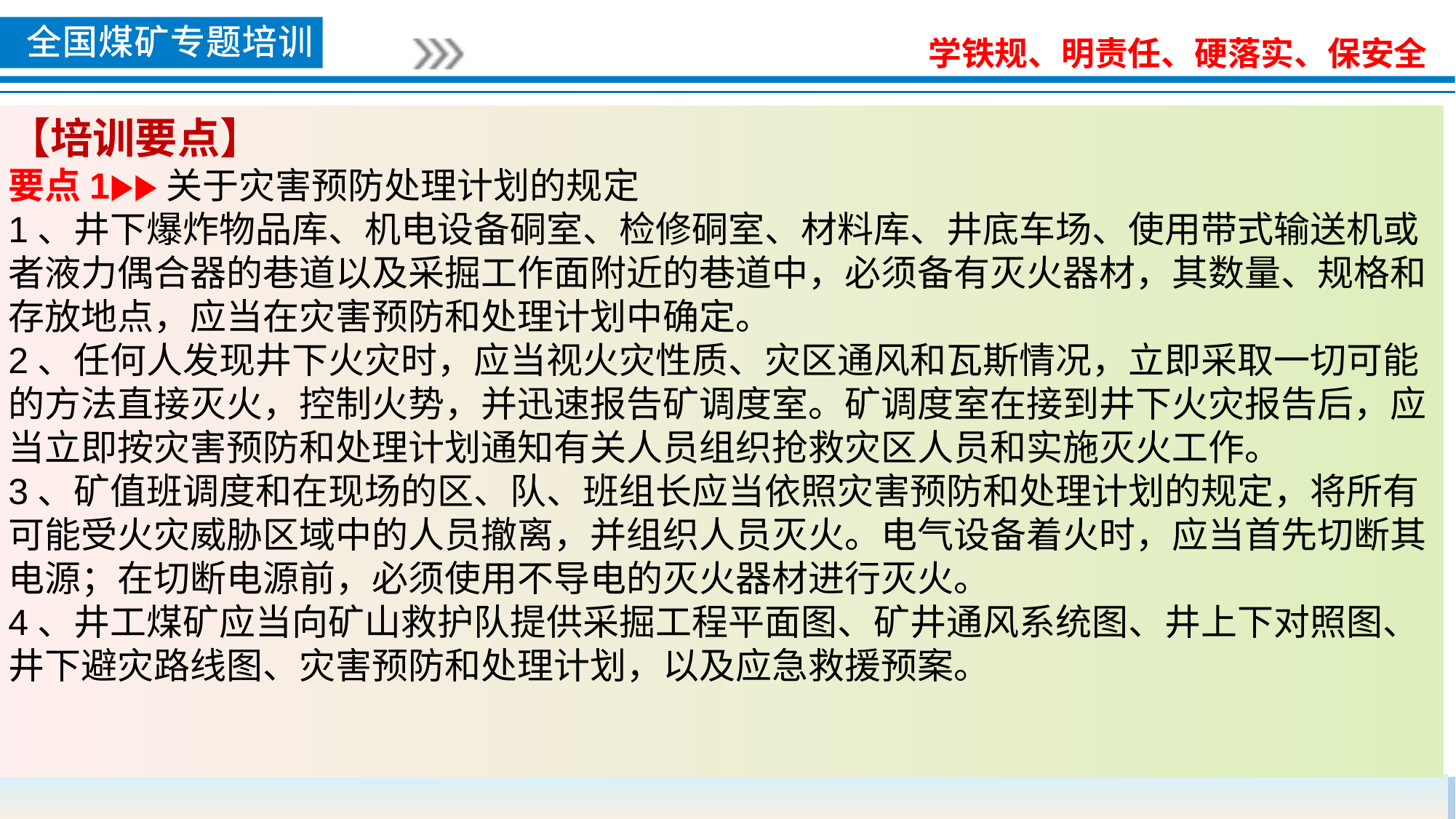

【培训要点】
要点1▶▶关于灾害预防处理计划的规定
1、井下爆炸物品库、机电设备硐室、检修硐室、材料库、井底车场、使用带式输送机或者液力偶合器的巷道以及采掘工作面附近的巷道中，必须备有灭火器材，其数量、规格和存放地点，应当在灾害预防和处理计划中确定。
2、任何人发现井下火灾时，应当视火灾性质、灾区通风和瓦斯情况，立即采取一切可能的方法直接灭火，控制火势，并迅速报告矿调度室。矿调度室在接到井下火灾报告后，应当立即按灾害预防和处理计划通知有关人员组织抢救灾区人员和实施灭火工作。
3、矿值班调度和在现场的区、队、班组长应当依照灾害预防和处理计划的规定，将所有可能受火灾威胁区域中的人员撤离，并组织人员灭火。电气设备着火时，应当首先切断其电源；在切断电源前，必须使用不导电的灭火器材进行灭火。
4、井工煤矿应当向矿山救护队提供采掘工程平面图、矿井通风系统图、井上下对照图、井下避灾路线图、灾害预防和处理计划，以及应急救援预案。